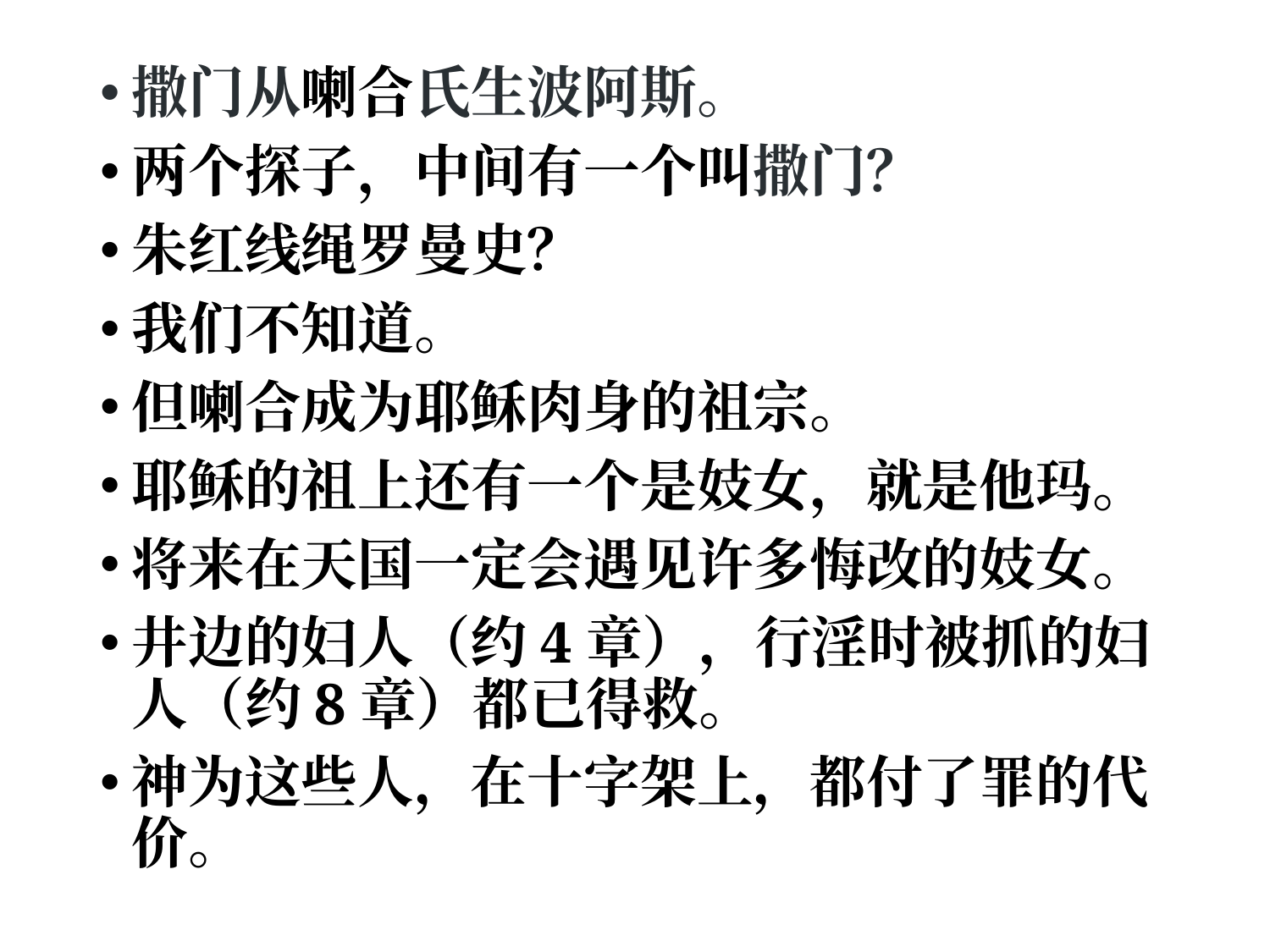

撒门从喇合氏生波阿斯。
两个探子，中间有一个叫撒门？
朱红线绳罗曼史？
我们不知道。
但喇合成为耶稣肉身的祖宗。
耶稣的祖上还有一个是妓女，就是他玛。
将来在天国一定会遇见许多悔改的妓女。
井边的妇人（约4章），行淫时被抓的妇人（约8章）都已得救。
神为这些人，在十字架上，都付了罪的代价。